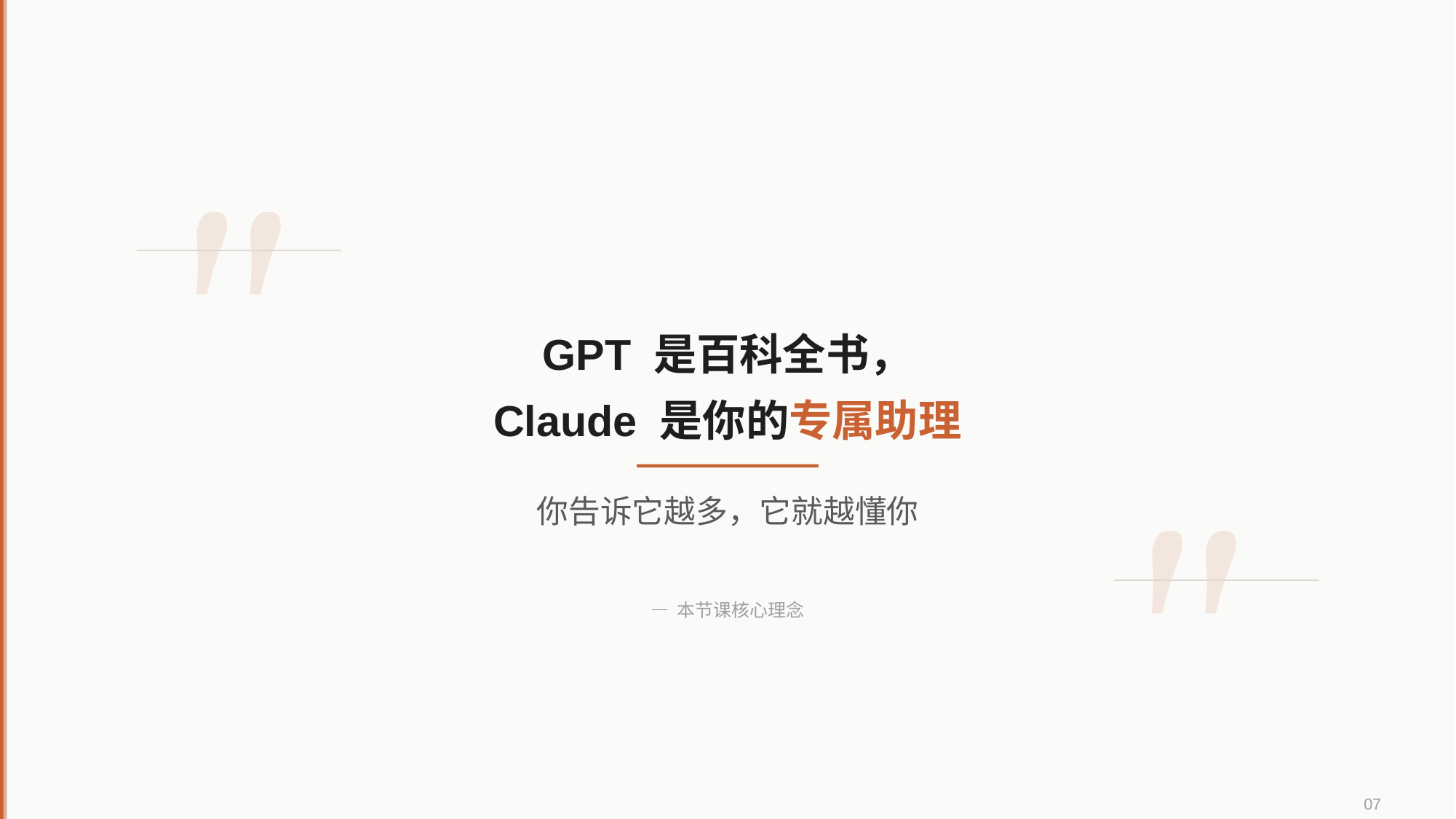

"

GPT 是百科全书，
Claude 是你的专属助理

"
你告诉它越多，它就越懂你

— 本节课核心理念
07